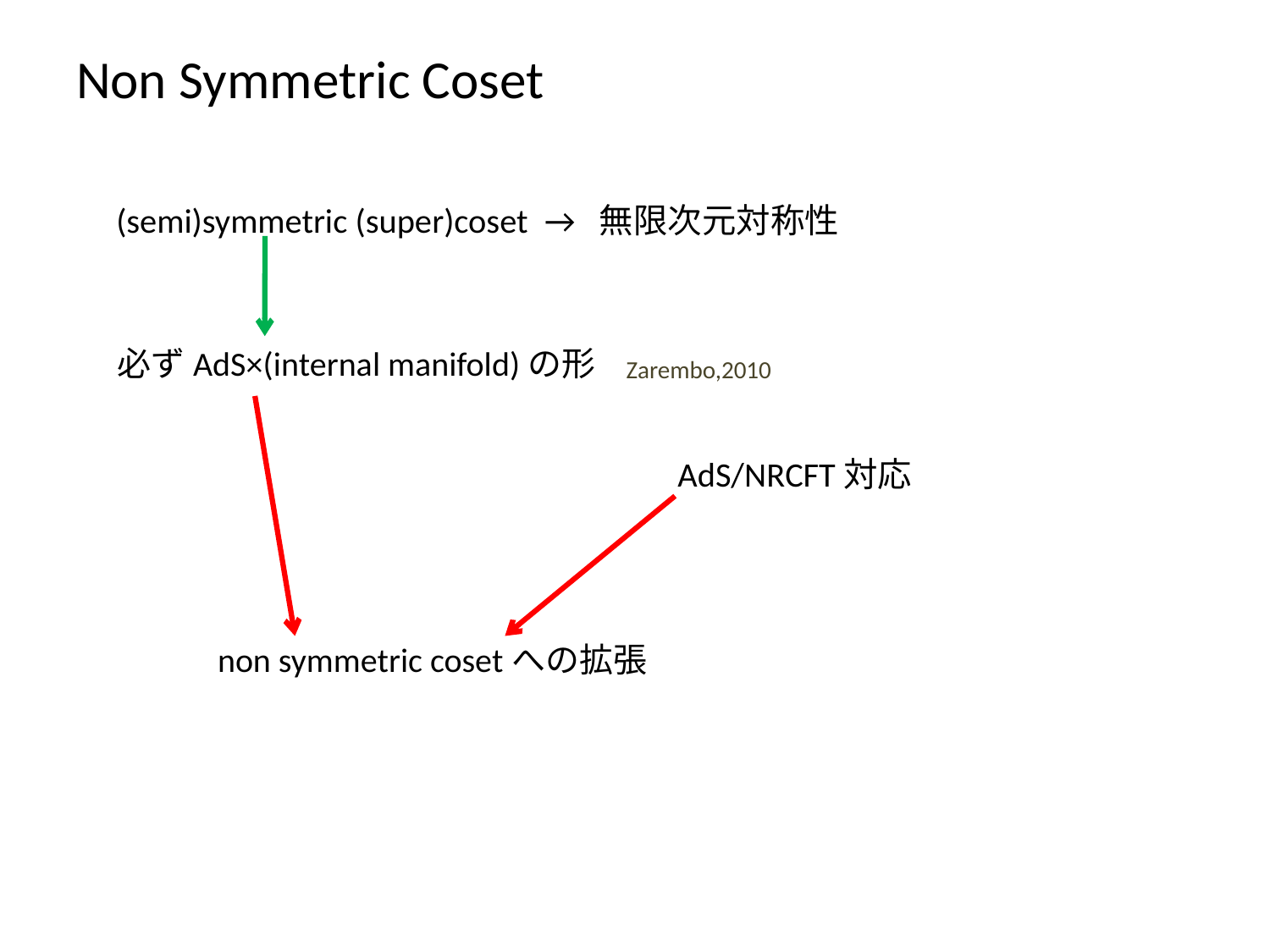

# Non Symmetric Coset
(semi)symmetric (super)coset  →  無限次元対称性
必ずAdS×(internal manifold)の形
Zarembo,2010
AdS/NRCFT対応
non symmetric cosetへの拡張